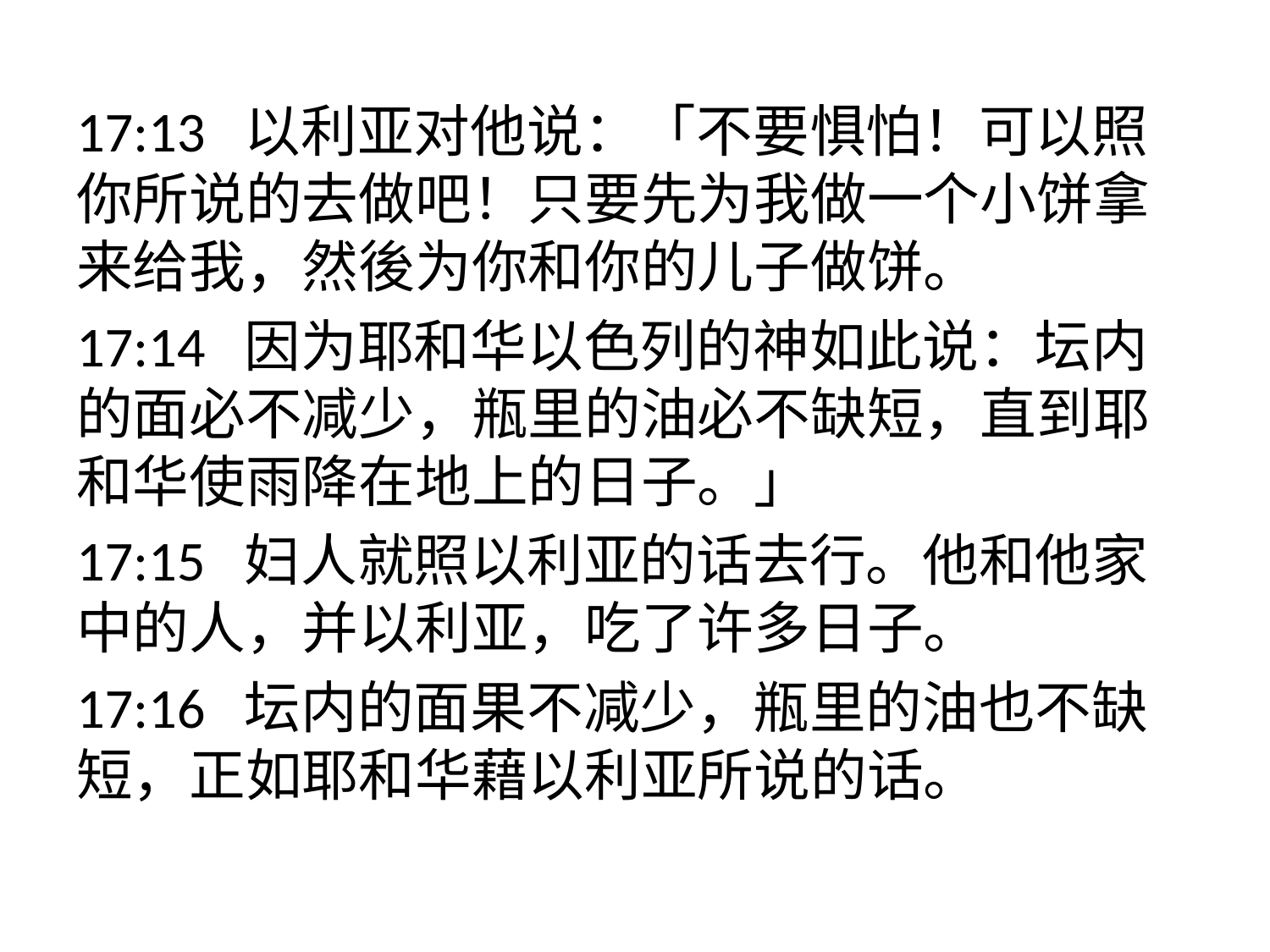

17:13  以利亚对他说：「不要惧怕！可以照你所说的去做吧！只要先为我做一个小饼拿来给我，然後为你和你的儿子做饼。
17:14  因为耶和华以色列的神如此说：坛内的面必不减少，瓶里的油必不缺短，直到耶和华使雨降在地上的日子。」
17:15  妇人就照以利亚的话去行。他和他家中的人，并以利亚，吃了许多日子。
17:16  坛内的面果不减少，瓶里的油也不缺短，正如耶和华藉以利亚所说的话。